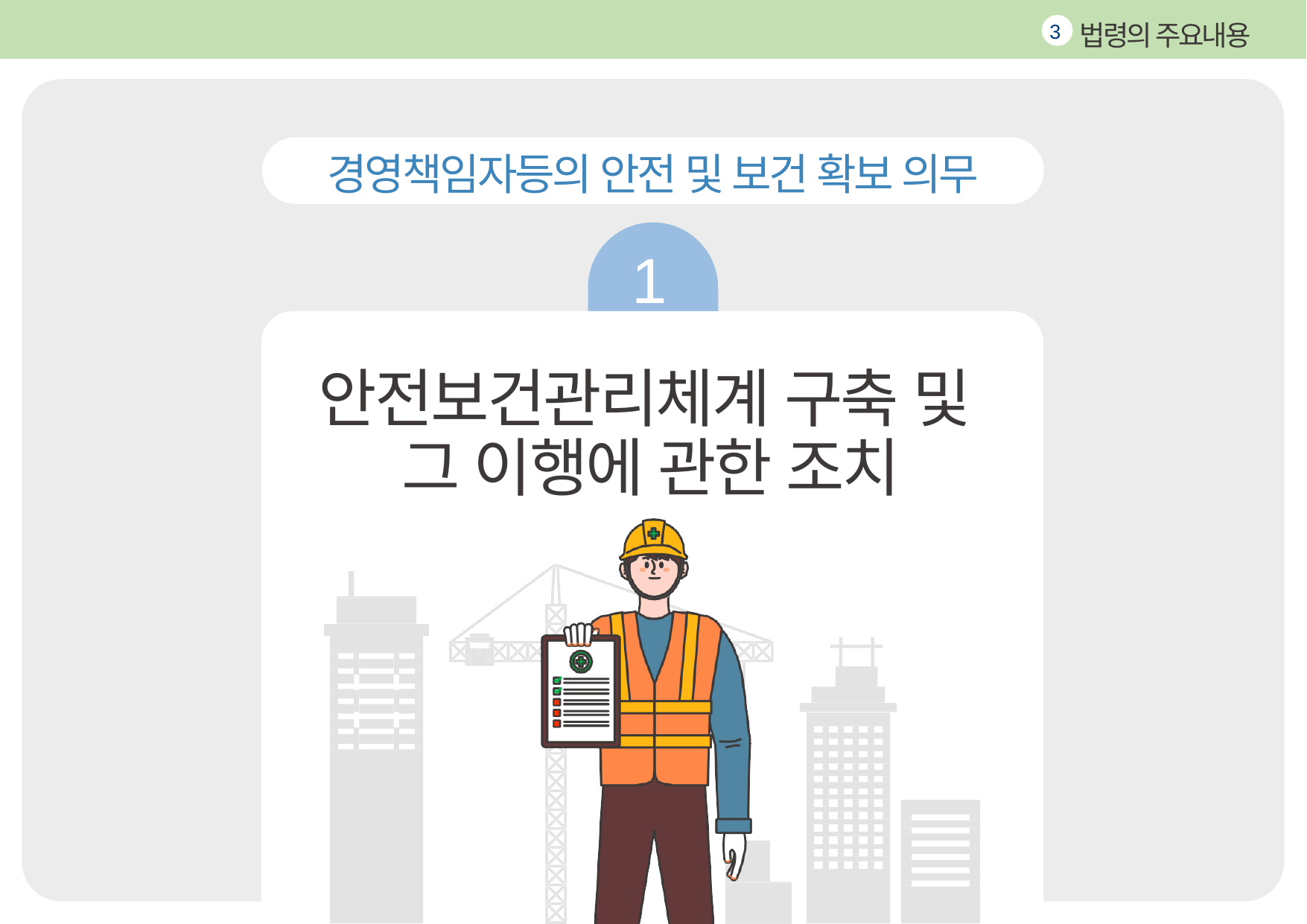

법령의 주요내용
3

경영책임자등의 안전 및 보건 확보 의무

1

안전보건관리체계 구축 및  그 이행에 관한 조치